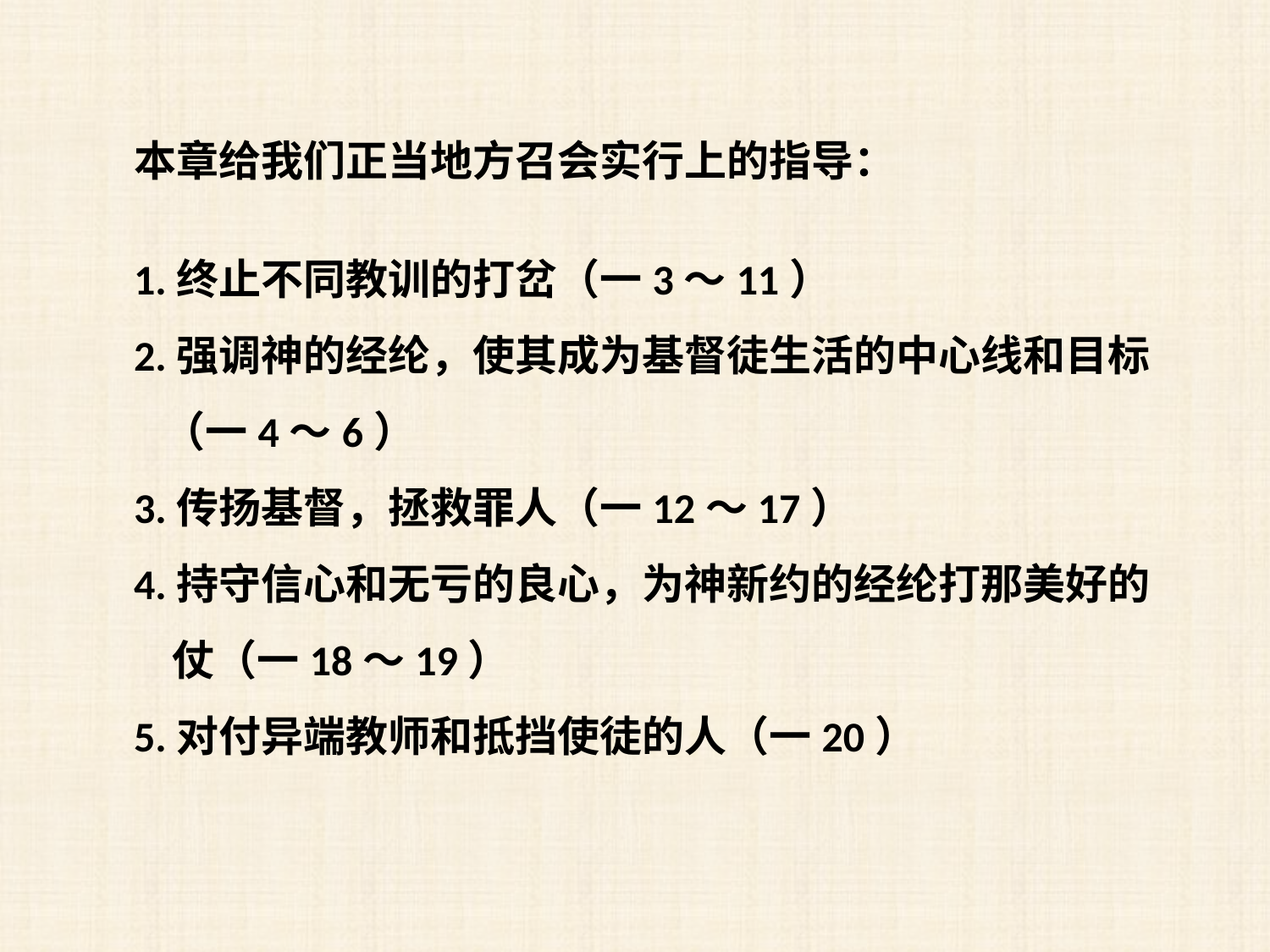

本章给我们正当地方召会实行上的指导：
1.终止不同教训的打岔（一3～11）
2.强调神的经纶，使其成为基督徒生活的中心线和目标
  （一4～6）
3.传扬基督，拯救罪人（一12～17）
4.持守信心和无亏的良心，为神新约的经纶打那美好的
   仗（一18～19）
5.对付异端教师和抵挡使徒的人（一20）